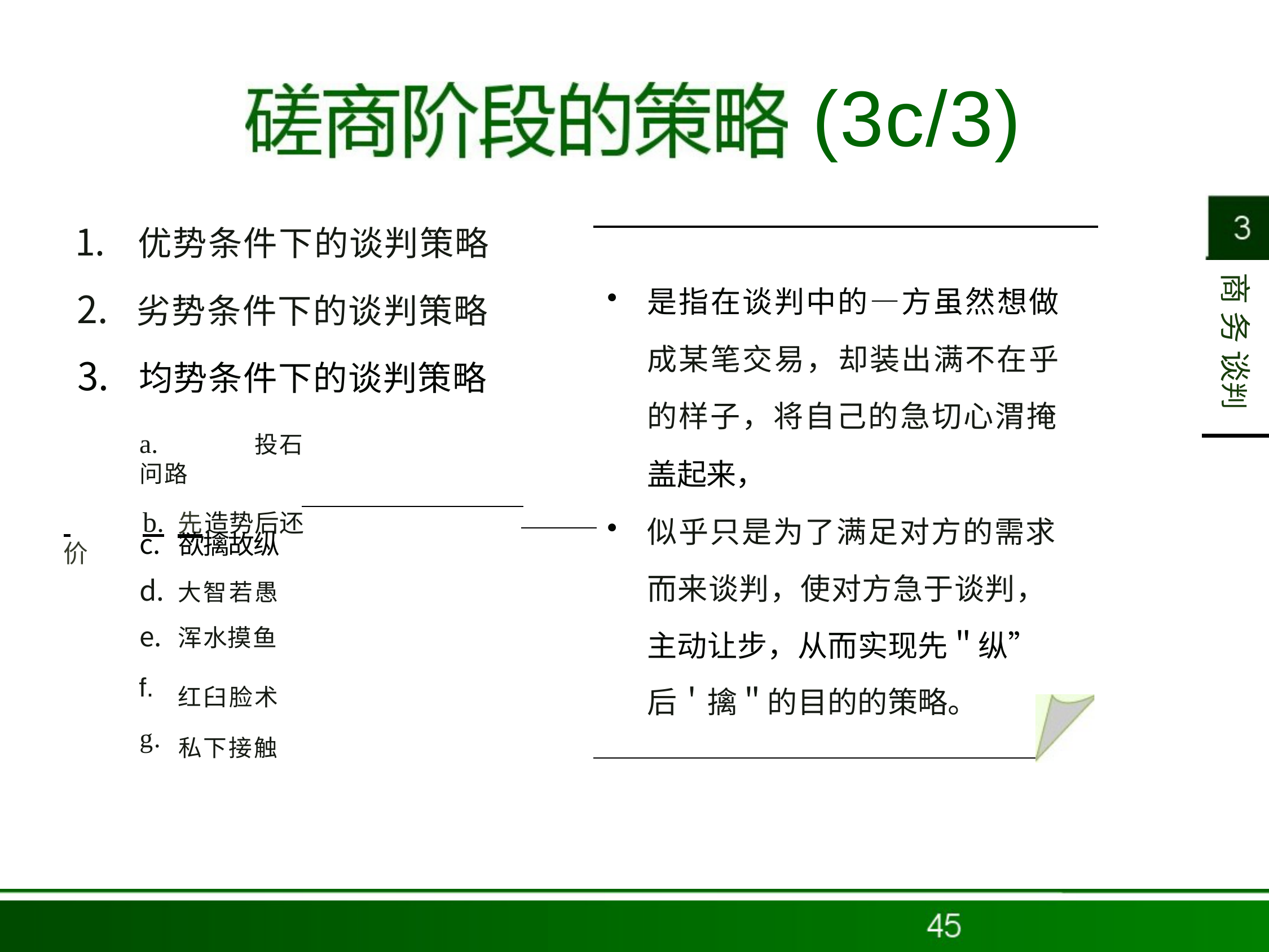

# (3c/3)

优势条件下的谈判策略
劣势条件下的谈判策略
均势条件下的谈判策略

是指在谈判中的—方虽然想做 成某笔交易，却装出满不在乎 的样子，将自己的急切心渭掩

似乎只是为了满足对方的需求 而来谈判，使对方急于谈判，  主动让步，从而实现先＂纵”  后＇擒＂的目的的策略。
商 务 谈判
a.	投石问路
 	b.	先造势后还价

盖起来，

欲擒故纵
大智若愚
浑水摸鱼
f.
g.

红臼脸术

私下接触